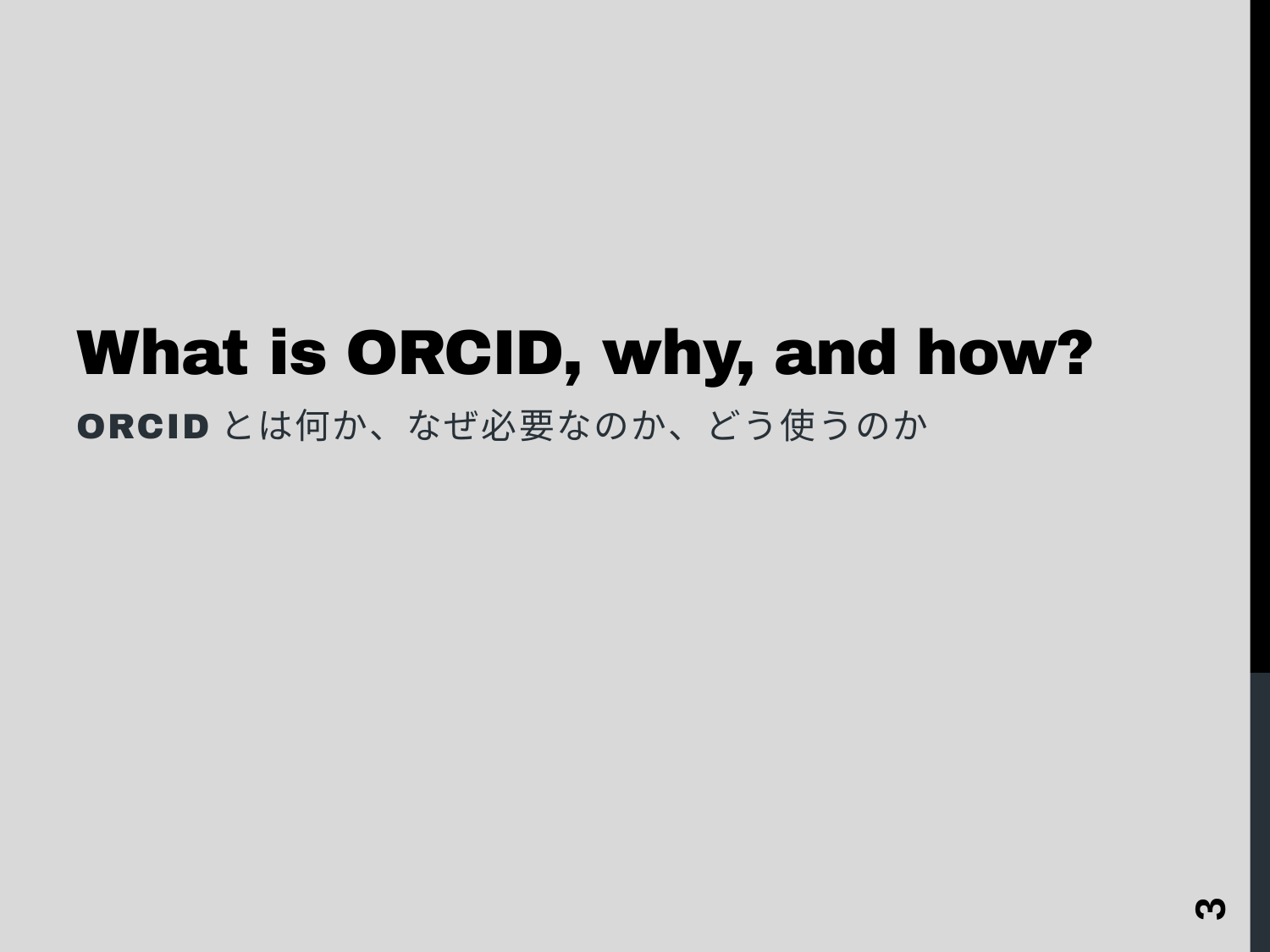

# What is ORCID, why, and how?
ORCIDとは何か、なぜ必要なのか、どう使うのか
3